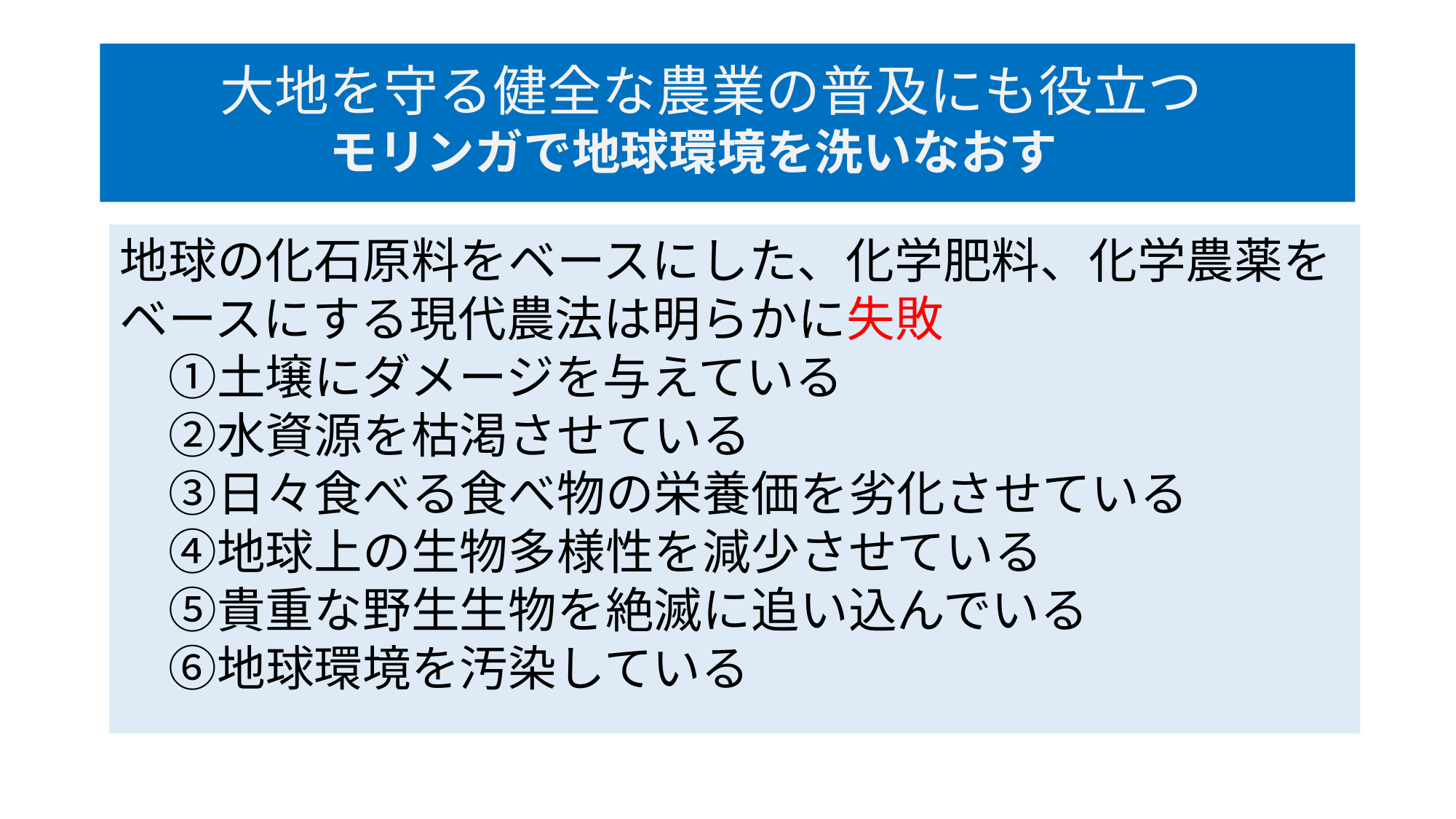

# 大地を守る健全な農業の普及にも役立つ 　　　　モリンガで地球環境を洗いなおす
地球の化石原料をベースにした、化学肥料、化学農薬をベースにする現代農法は明らかに失敗
　①土壌にダメージを与えている
　②水資源を枯渇させている
　③日々食べる食べ物の栄養価を劣化させている
　④地球上の生物多様性を減少させている
　⑤貴重な野生生物を絶滅に追い込んでいる
　⑥地球環境を汚染している